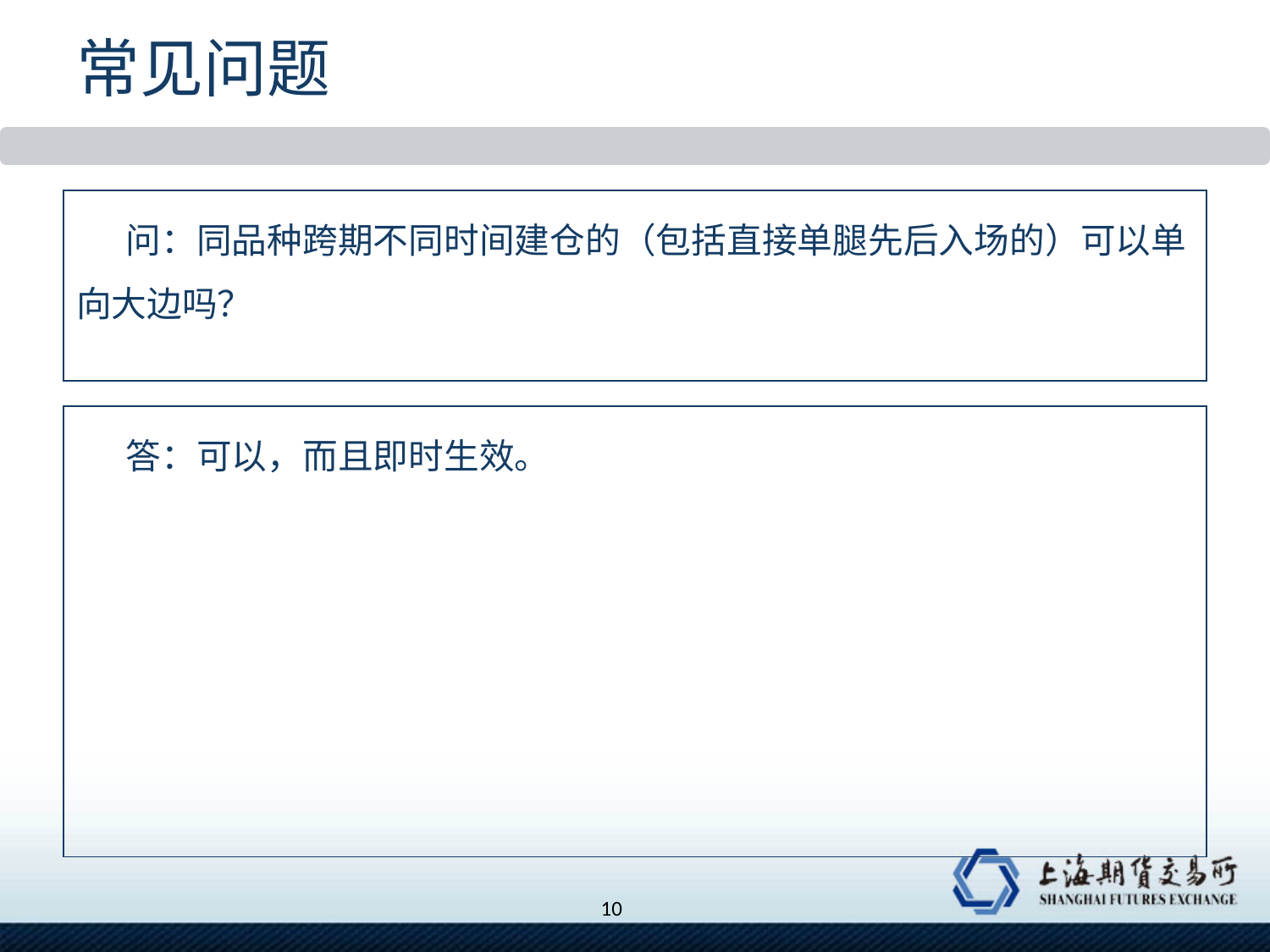

# 常见问题

问：同品种跨期不同时间建仓的（包括直接单腿先后入场的）可以单向大边吗？
答：可以，而且即时生效。
10